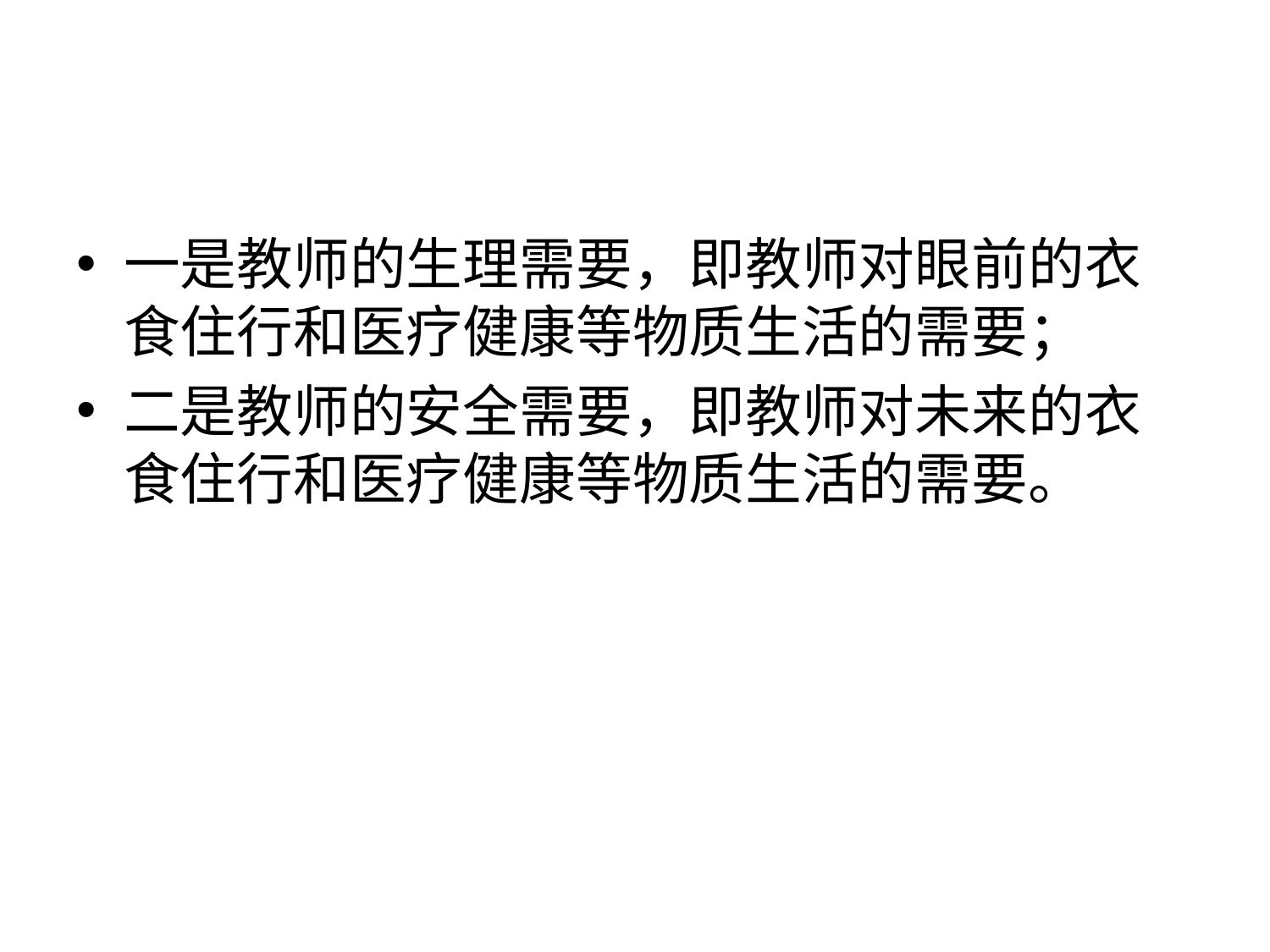

#
一是教师的生理需要，即教师对眼前的衣食住行和医疗健康等物质生活的需要；
二是教师的安全需要，即教师对未来的衣食住行和医疗健康等物质生活的需要。